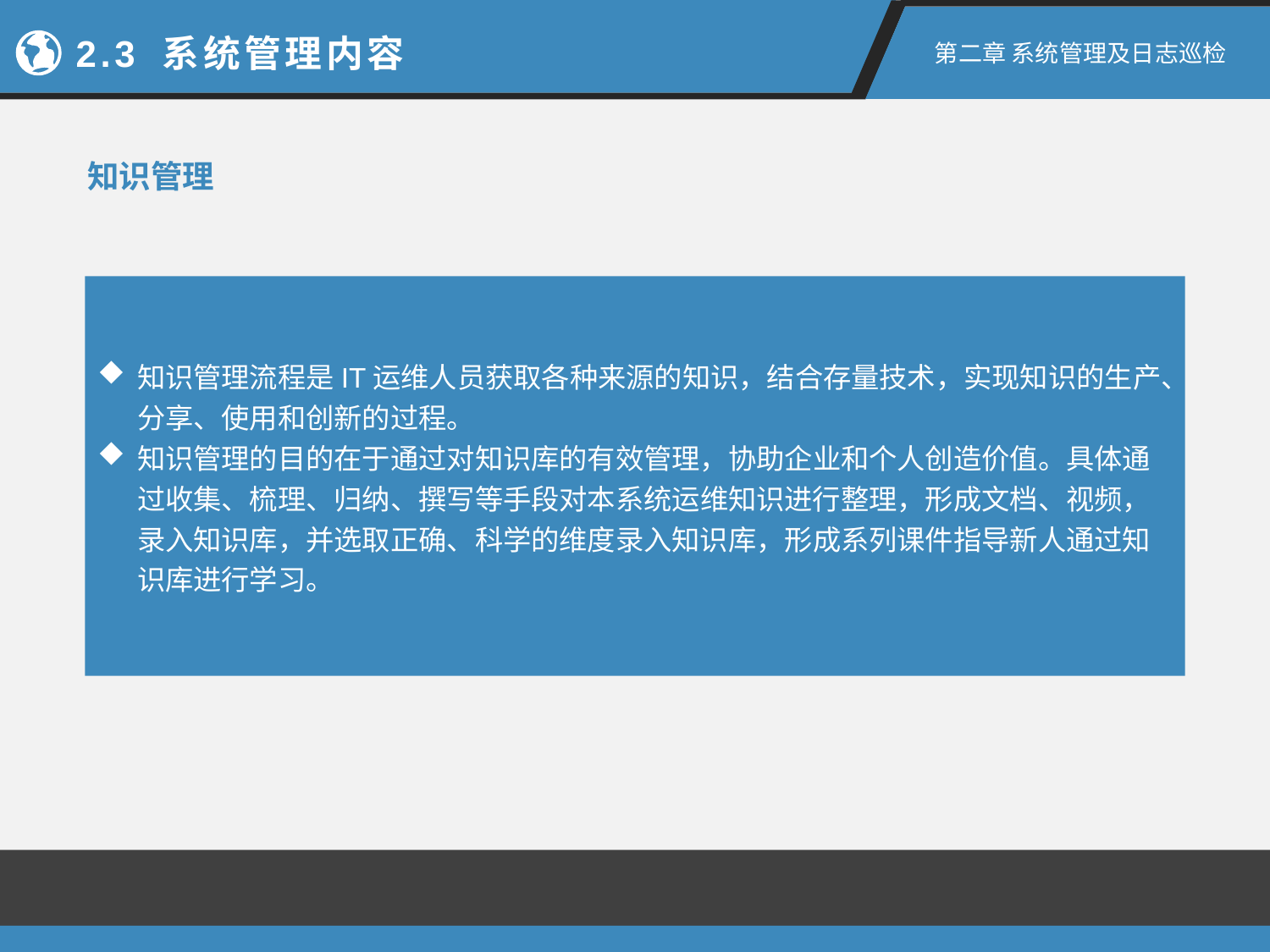

2.3 系统管理内容

第二章 系统管理及日志巡检
知识管理
知识管理流程是IT运维人员获取各种来源的知识，结合存量技术，实现知识的生产、分享、使用和创新的过程。
知识管理的目的在于通过对知识库的有效管理，协助企业和个人创造价值。具体通过收集、梳理、归纳、撰写等手段对本系统运维知识进行整理，形成文档、视频，录入知识库，并选取正确、科学的维度录入知识库，形成系列课件指导新人通过知识库进行学习。